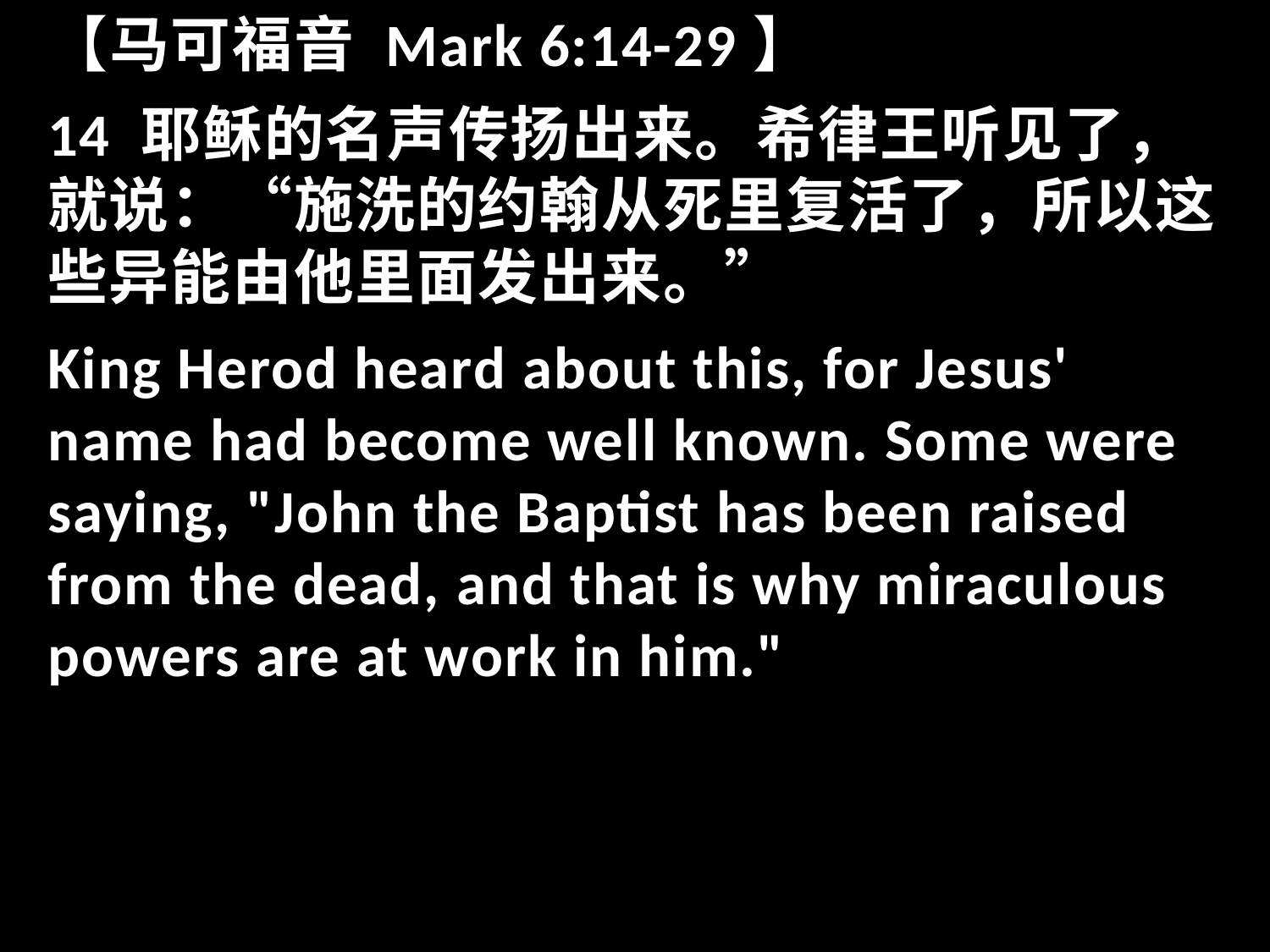

【马可福音 Mark 6:14-29】
14 耶稣的名声传扬出来。希律王听见了，就说：“施洗的约翰从死里复活了，所以这些异能由他里面发出来。”
King Herod heard about this, for Jesus' name had become well known. Some were saying, "John the Baptist has been raised from the dead, and that is why miraculous powers are at work in him."